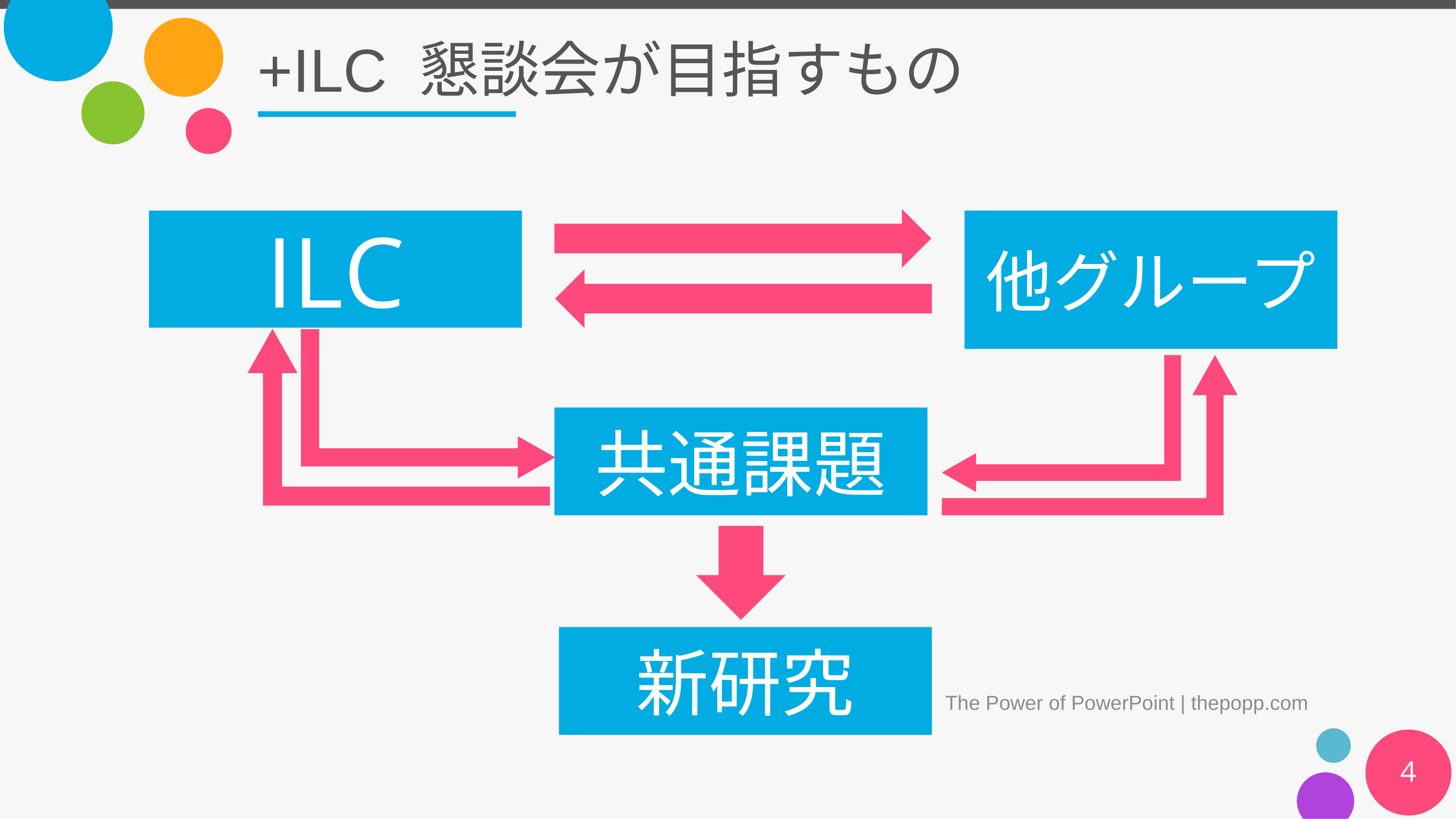

# +ILC 懇談会が目指すもの

ILC
他グループ

共通課題

新研究
The Power of PowerPoint | thepopp.com
4